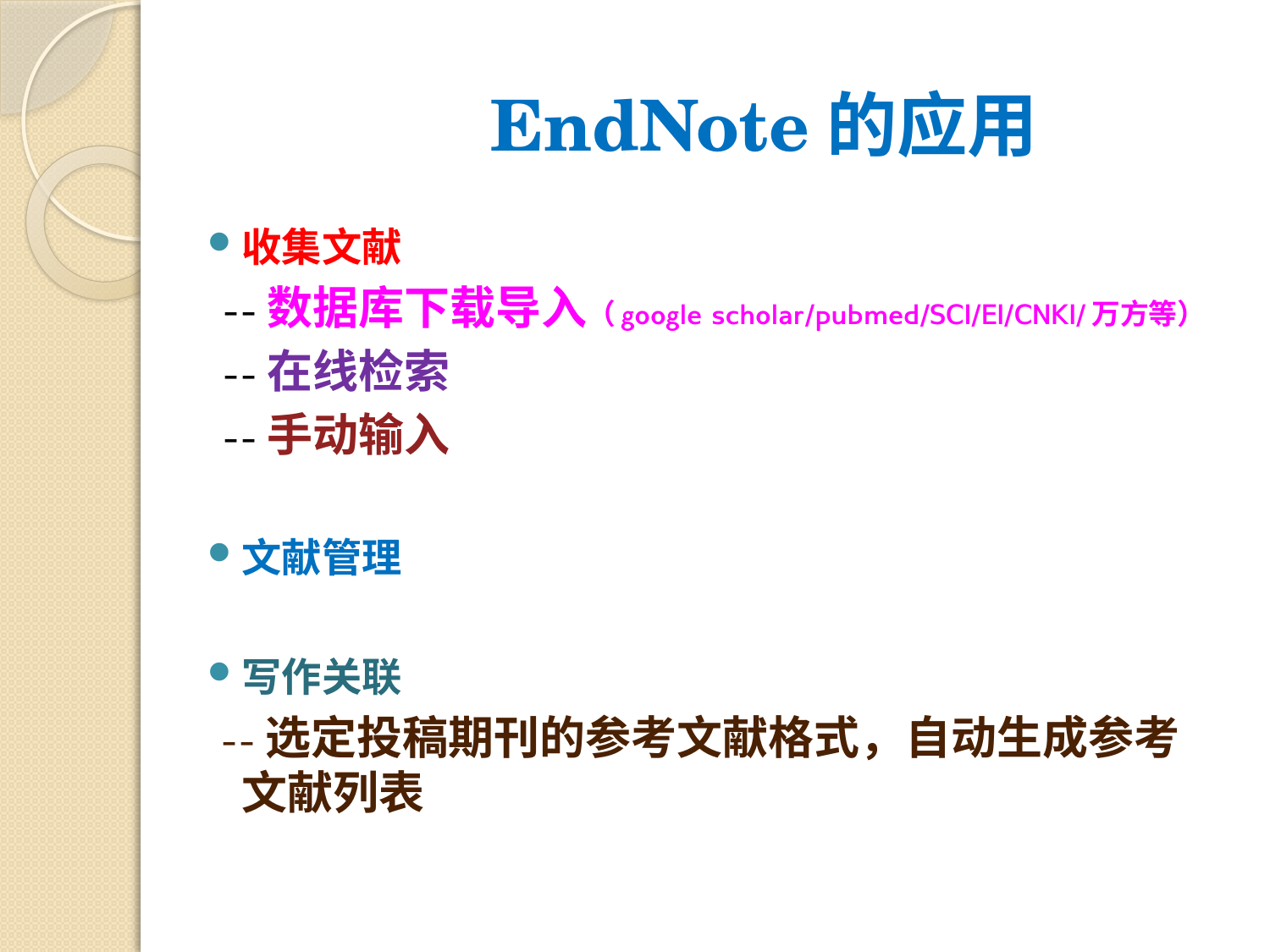

EndNote的应用
收集文献
 --数据库下载导入（google scholar/pubmed/SCI/EI/CNKI/万方等）
 --在线检索
 --手动输入

文献管理

写作关联
 --选定投稿期刊的参考文献格式，自动生成参考文献列表